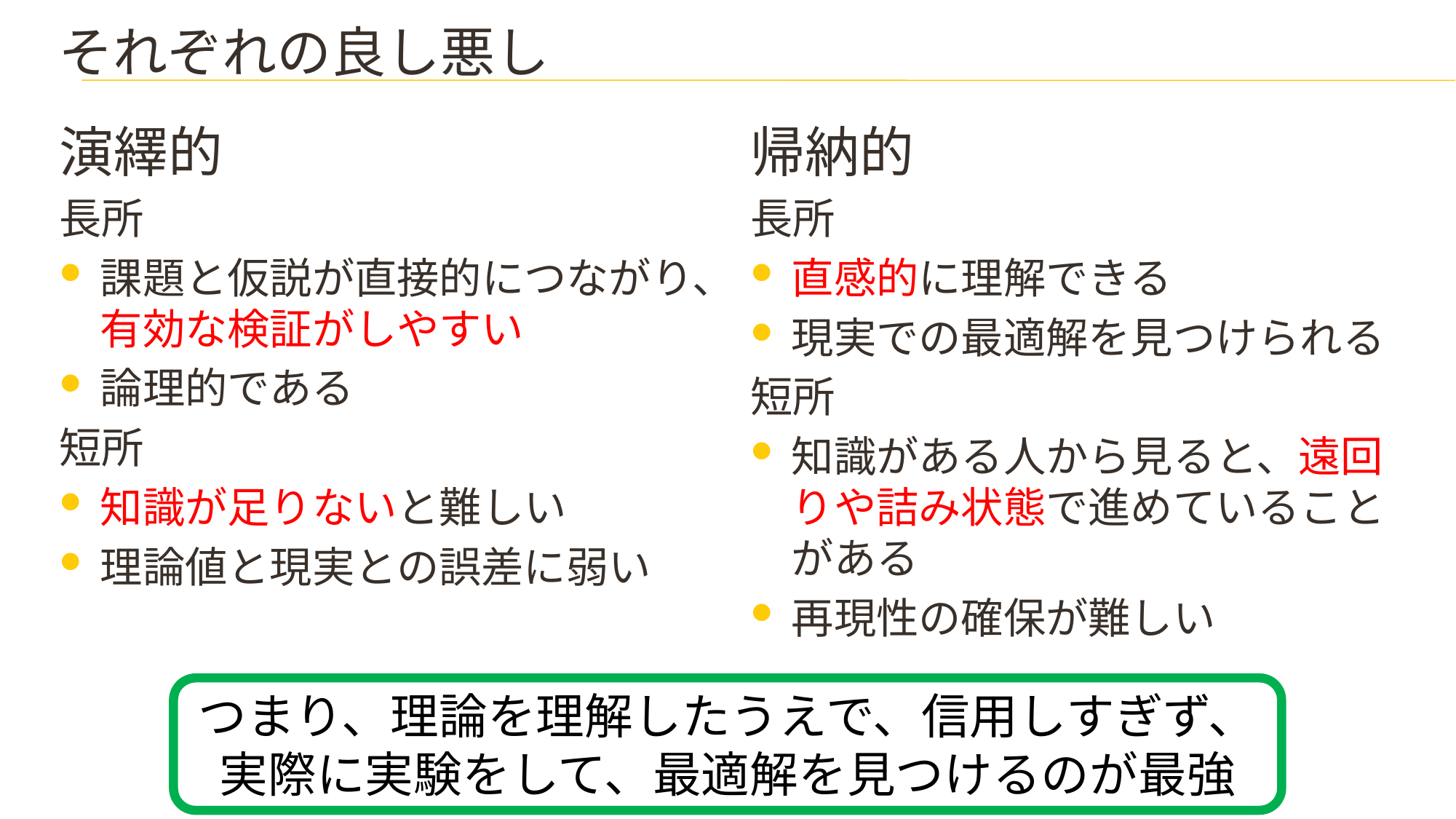

# それぞれの良し悪し
演繹的
長所
課題と仮説が直接的につながり、有効な検証がしやすい
論理的である
短所
知識が足りないと難しい
理論値と現実との誤差に弱い
帰納的
長所
直感的に理解できる
現実での最適解を見つけられる
短所
知識がある人から見ると、遠回りや詰み状態で進めていることがある
再現性の確保が難しい
つまり、理論を理解したうえで、信用しすぎず、
実際に実験をして、最適解を見つけるのが最強